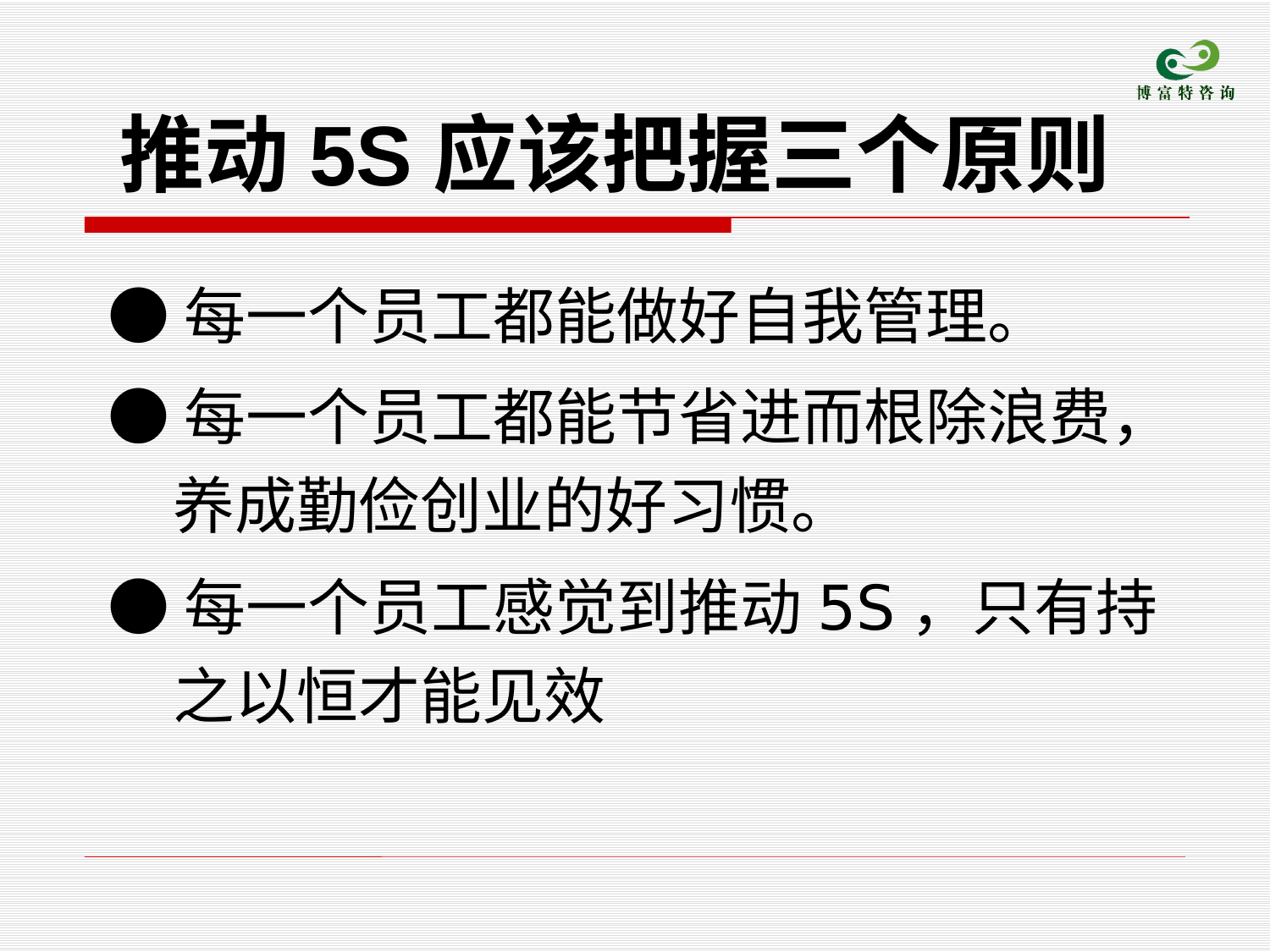

推动5S应该把握三个原则
●每一个员工都能做好自我管理。
●每一个员工都能节省进而根除浪费，养成勤俭创业的好习惯。
●每一个员工感觉到推动5S，只有持之以恒才能见效

66